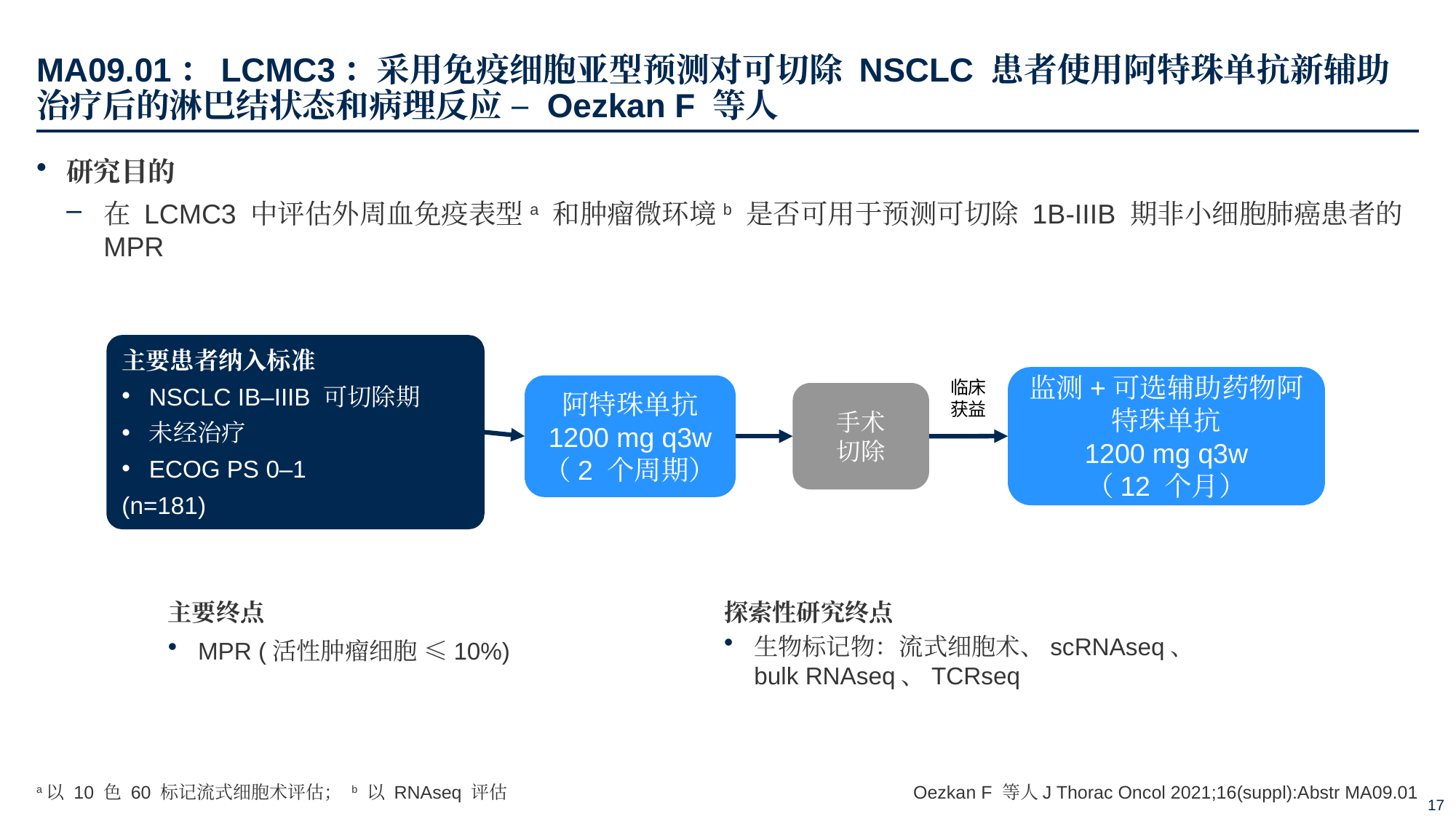

# MA09.01：LCMC3：采用免疫细胞亚型预测对可切除 NSCLC 患者使用阿特珠单抗新辅助治疗后的淋巴结状态和病理反应 – Oezkan F 等人
研究目的
在 LCMC3 中评估外周血免疫表型a 和肿瘤微环境b 是否可用于预测可切除 1B-IIIB 期非小细胞肺癌患者的 MPR
主要患者纳入标准
NSCLC IB–IIIB 可切除期
未经治疗
ECOG PS 0–1
(n=181)
监测+可选辅助药物阿特珠单抗
1200 mg q3w
（12 个月）
临床
获益
阿特珠单抗
1200 mg q3w
（2 个周期）
手术
切除
主要终点
MPR (活性肿瘤细胞 ≤10%)

探索性研究终点
生物标记物：流式细胞术、scRNAseq、bulk RNAseq、TCRseq
a以 10 色 60 标记流式细胞术评估； b 以 RNAseq 评估
Oezkan F 等人J Thorac Oncol 2021;16(suppl):Abstr MA09.01